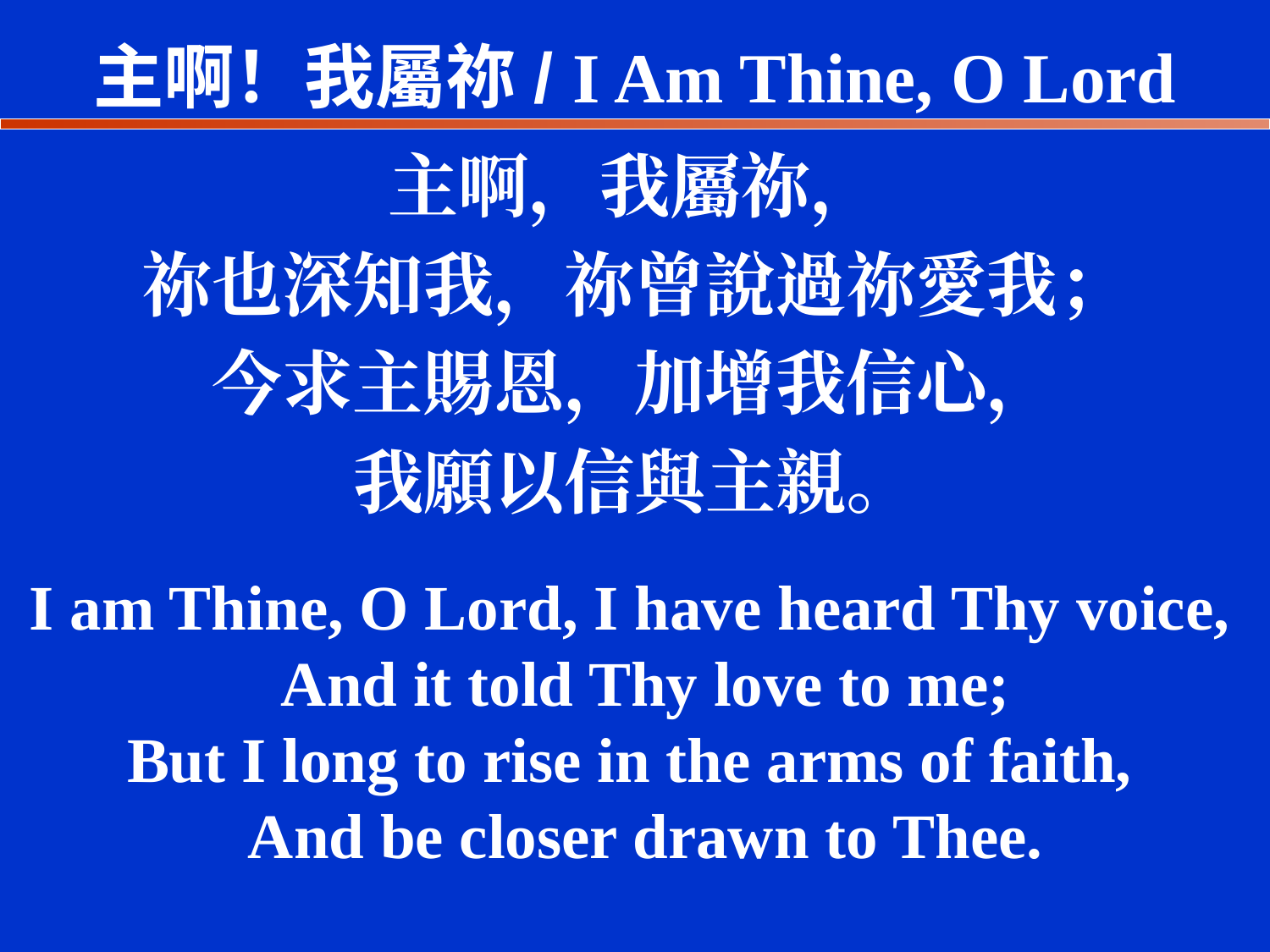

主啊！我屬祢/ I Am Thine, O Lord

主啊，我屬祢，
祢也深知我，祢曾說過祢愛我；
今求主賜恩，加增我信心，
我願以信與主親。

I am Thine, O Lord, I have heard Thy voice,
  And it told Thy love to me;
But I long to rise in the arms of faith,
  And be closer drawn to Thee.